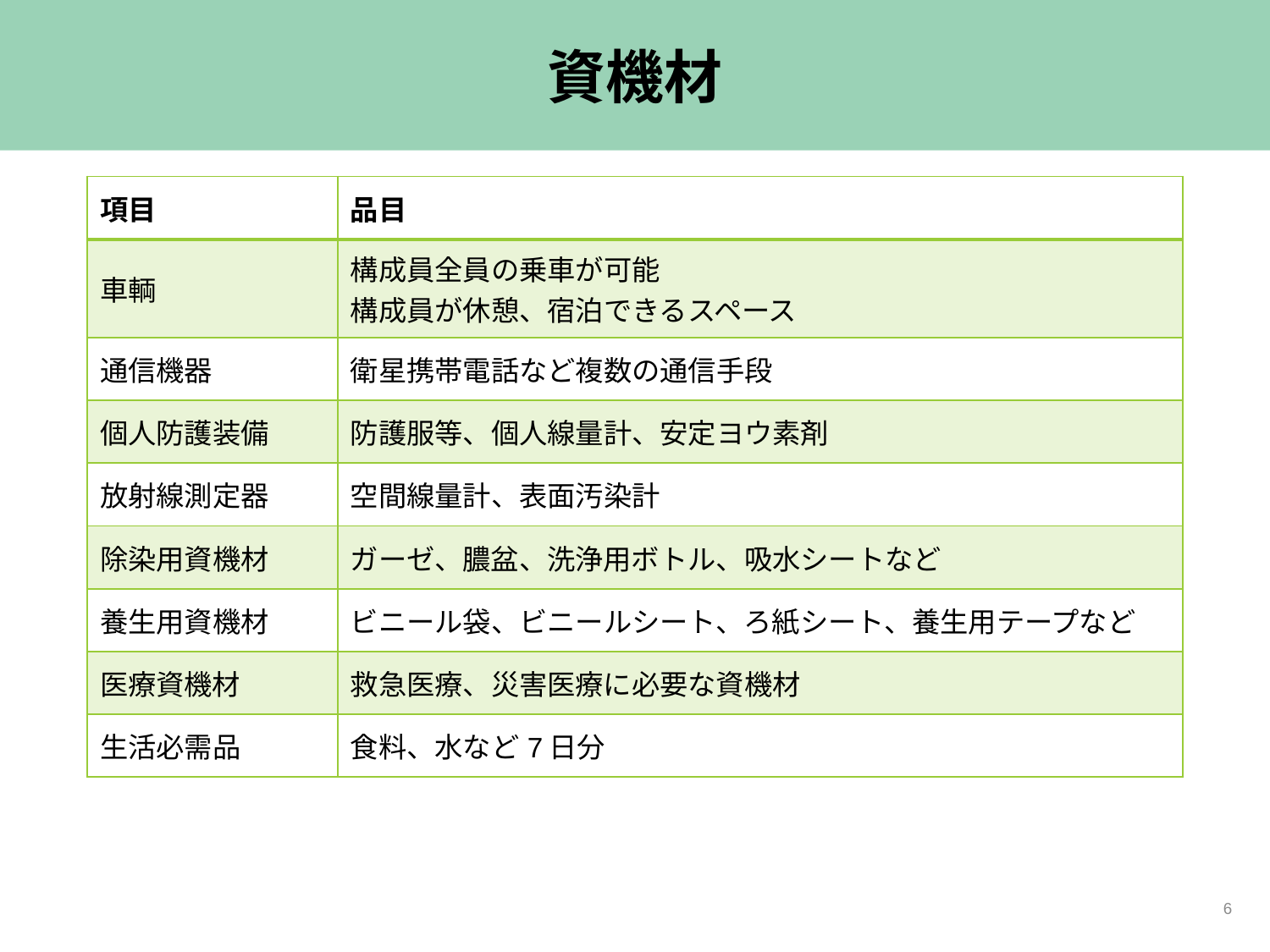

# 資機材
| 項目 | 品目 |
| --- | --- |
| 車輌 | 構成員全員の乗車が可能 構成員が休憩、宿泊できるスペース |
| 通信機器 | 衛星携帯電話など複数の通信手段 |
| 個人防護装備 | 防護服等、個人線量計、安定ヨウ素剤 |
| 放射線測定器 | 空間線量計、表面汚染計 |
| 除染用資機材 | ガーゼ、膿盆、洗浄用ボトル、吸水シートなど |
| 養生用資機材 | ビニール袋、ビニールシート、ろ紙シート、養生用テープなど |
| 医療資機材 | 救急医療、災害医療に必要な資機材 |
| 生活必需品 | 食料、水など7日分 |
6